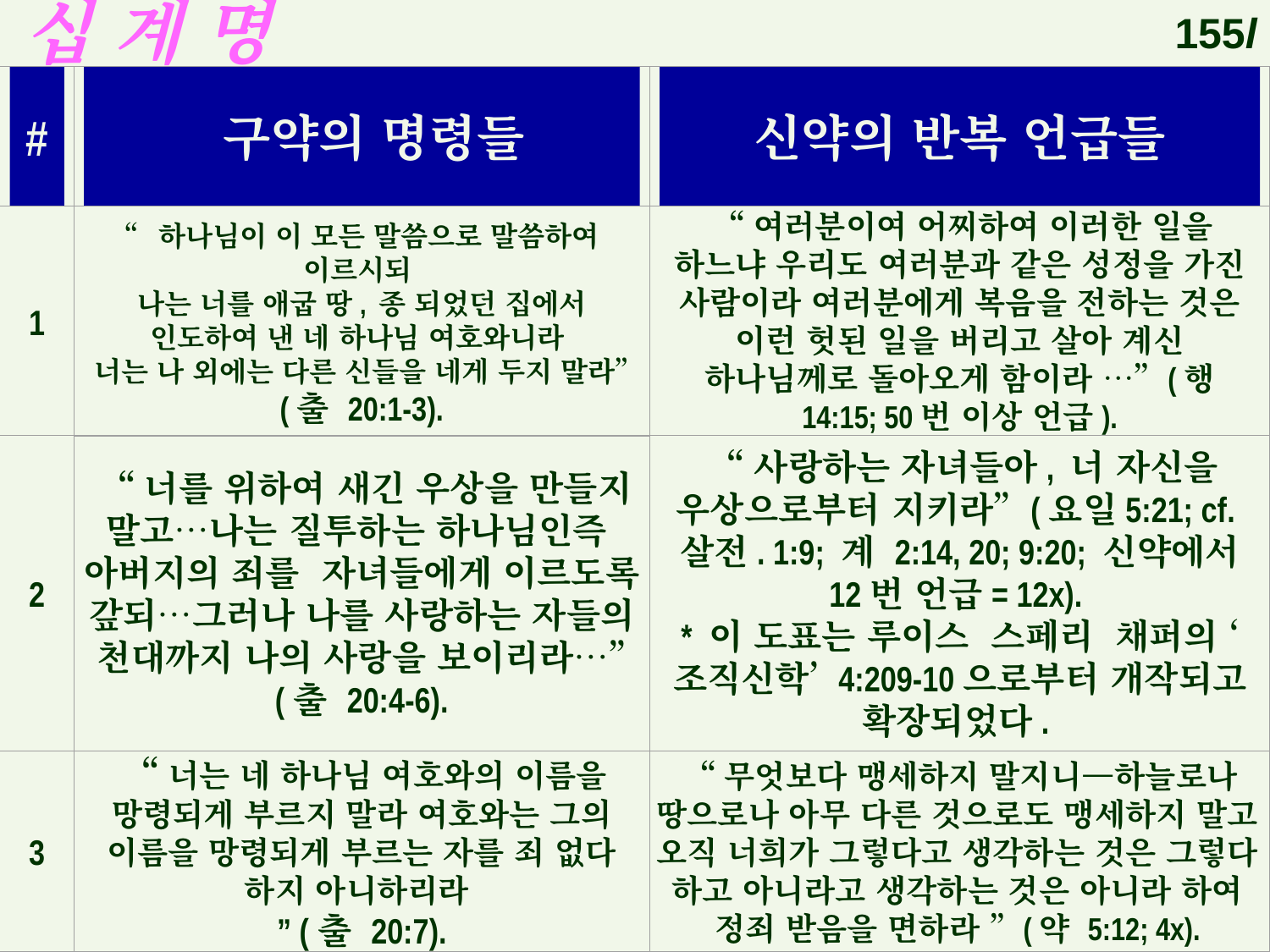

155l
# 십 계 명

#

 구약의 명령들

신약의 반복 언급들

1

“하나님이 이 모든 말씀으로 말씀하여 이르시되
나는 너를 애굽 땅, 종 되었던 집에서 인도하여 낸 네 하나님 여호와니라
너는 나 외에는 다른 신들을 네게 두지 말라” (출 20:1-3).

 “여러분이여 어찌하여 이러한 일을 하느냐 우리도 여러분과 같은 성정을 가진 사람이라 여러분에게 복음을 전하는 것은 이런 헛된 일을 버리고 살아 계신 하나님께로 돌아오게 함이라 …” (행 14:15; 50번 이상 언급).

2

 “너를 위하여 새긴 우상을 만들지 말고…나는 질투하는 하나님인즉  아버지의 죄를  자녀들에게 이르도록 갚되…그러나 나를 사랑하는 자들의 천대까지 나의 사랑을 보이리라…” (출 20:4-6).

 “사랑하는 자녀들아, 너 자신을 우상으로부터 지키라” (요일5:21; cf.살전. 1:9; 계 2:14, 20; 9:20; 신약에서 12번 언급= 12x).
* 이 도표는 루이스  스페리  채퍼의 ‘조직신학’ 4:209-10으로부터 개작되고 확장되었다.

3

 “너는 네 하나님 여호와의 이름을 망령되게 부르지 말라 여호와는 그의 이름을 망령되게 부르는 자를 죄 없다 하지 아니하리라
” (출 20:7).
 “무엇보다 맹세하지 말지니—하늘로나 땅으로나 아무 다른 것으로도 맹세하지 말고 오직 너희가 그렇다고 생각하는 것은 그렇다 하고 아니라고 생각하는 것은 아니라 하여 정죄 받음을 면하라 ” (약 5:12; 4x).